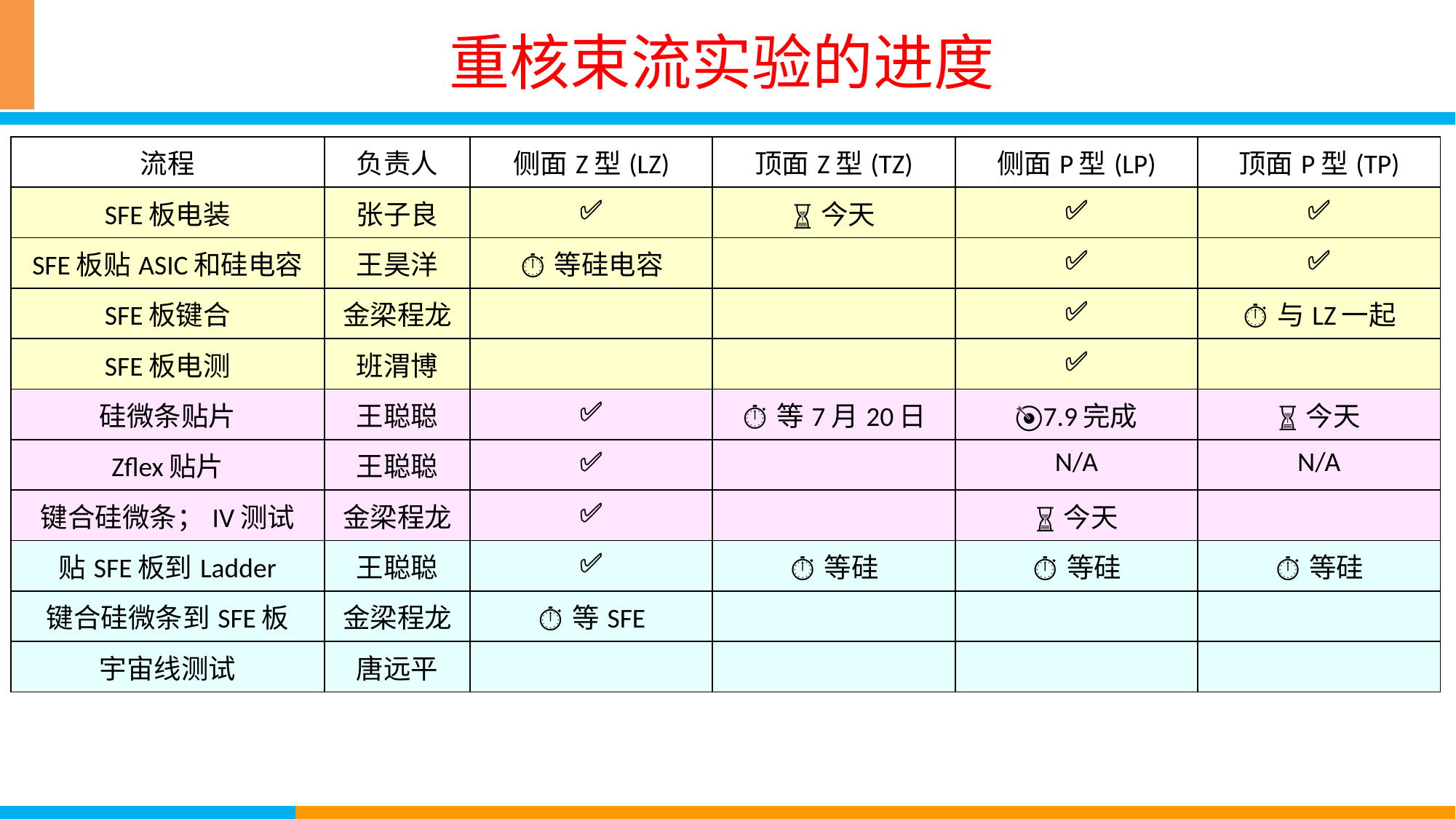

# 重核束流实验的进度
| 流程 | 负责人 | 侧面Z型(LZ) | 顶面Z型(TZ) | 侧面P型(LP) | 顶面P型(TP) |
| --- | --- | --- | --- | --- | --- |
| SFE板电装 | 张子良 | ✅ | ⏳今天 | ✅ | ✅ |
| SFE板贴ASIC和硅电容 | 王昊洋 | ⏱️等硅电容 |  | ✅ | ✅ |
| SFE板键合 | 金梁程龙 |  |  | ✅ | ⏱️与LZ一起 |
| SFE板电测 | 班渭博 |  |  | ✅ |  |
| 硅微条贴片 | 王聪聪 | ✅ | ⏱️等7月20日 | 🎯7.9完成 | ⏳今天 |
| Zflex贴片 | 王聪聪 | ✅ |  | N/A | N/A |
| 键合硅微条；IV测试 | 金梁程龙 | ✅ |  | ⏳今天 |  |
| 贴SFE板到Ladder | 王聪聪 | ✅ | ⏱️等硅 | ⏱️等硅 | ⏱️等硅 |
| 键合硅微条到SFE板 | 金梁程龙 | ⏱️等SFE |  |  |  |
| 宇宙线测试 | 唐远平 |  |  |  |  |
| Emoji | 说明 |
| --- | --- |
| ✅ | 之前完成 |
| 🎯 | 今天完成 |
| ⏳ | 正在进行 |
| 🔜 | 明天开启 |
| ⏸️ | 任务暂停，等条件合适再开启 |
| ⏱️ | 等待前置条件再开启 |